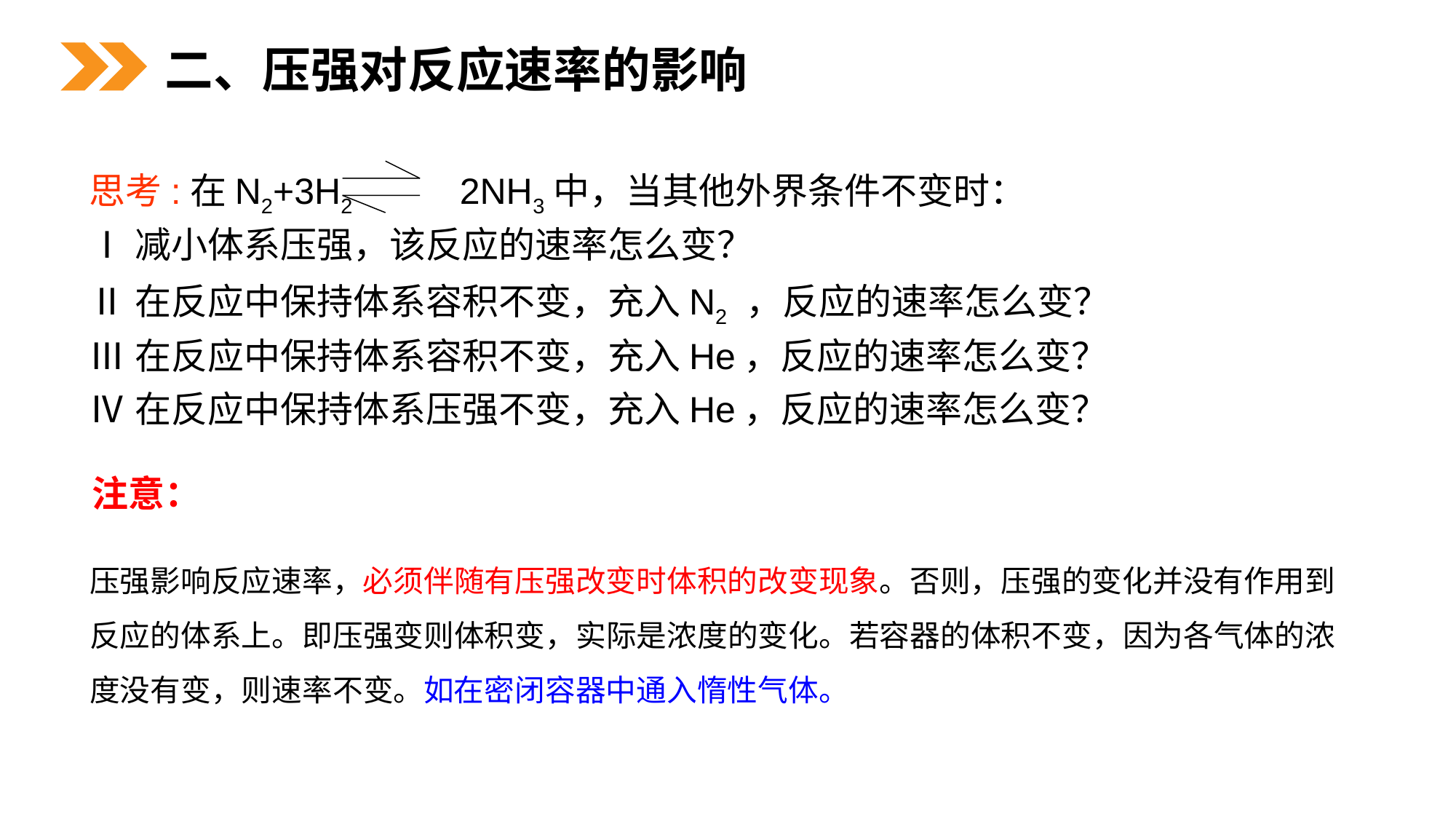

二、压强对反应速率的影响

思考:在N2+3H2           2NH3中，当其他外界条件不变时：
Ⅰ减小体系压强，该反应的速率怎么变？
Ⅱ在反应中保持体系容积不变，充入N2 ，反应的速率怎么变？
Ⅲ在反应中保持体系容积不变，充入He，反应的速率怎么变？
Ⅳ在反应中保持体系压强不变，充入He，反应的速率怎么变？
注意：
压强影响反应速率，必须伴随有压强改变时体积的改变现象。否则，压强的变化并没有作用到反应的体系上。即压强变则体积变，实际是浓度的变化。若容器的体积不变，因为各气体的浓度没有变，则速率不变。如在密闭容器中通入惰性气体。